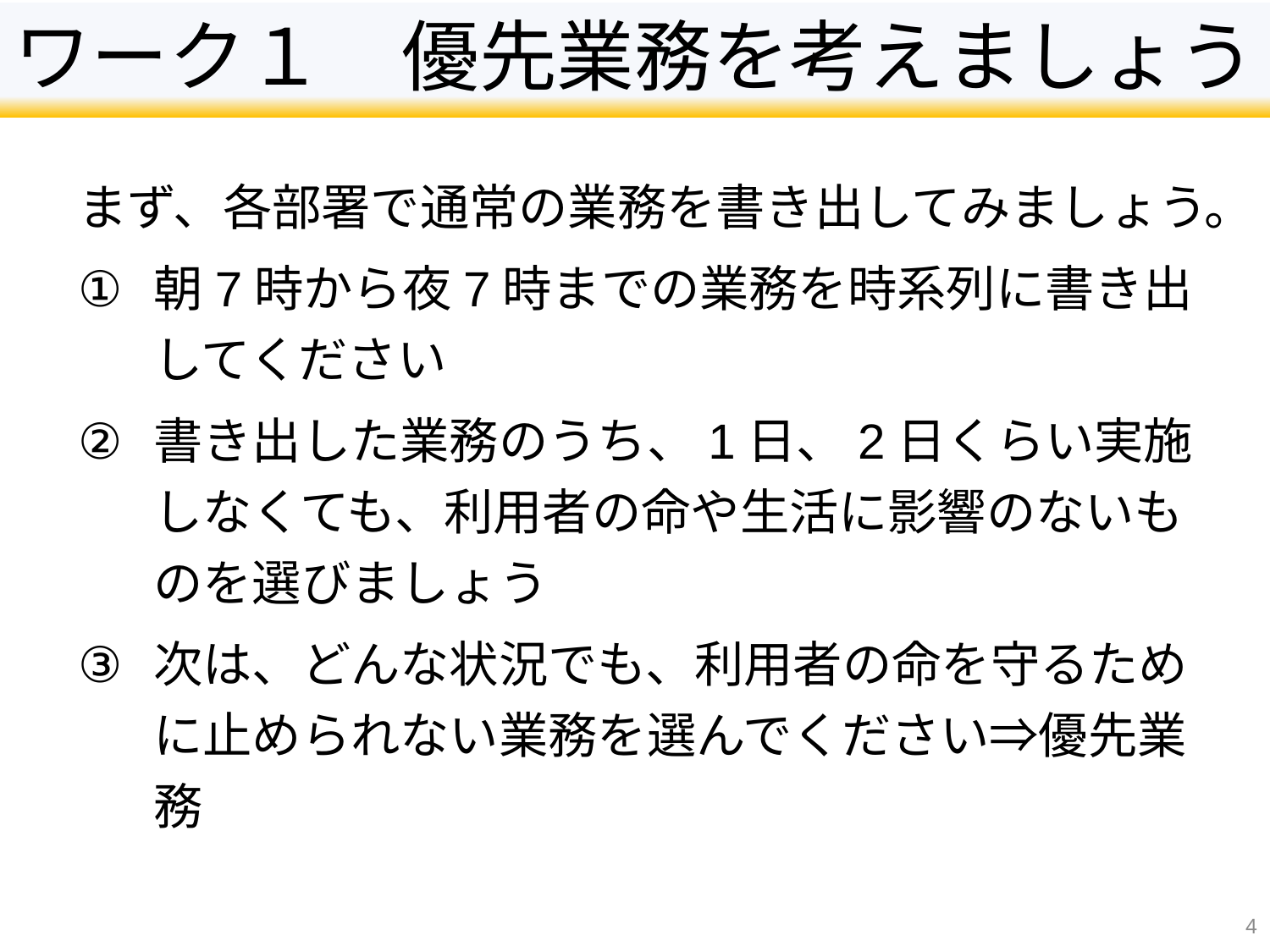

# ワーク１　優先業務を考えましょう
まず、各部署で通常の業務を書き出してみましょう。
朝7時から夜7時までの業務を時系列に書き出してください
書き出した業務のうち、1日、2日くらい実施しなくても、利用者の命や生活に影響のないものを選びましょう
次は、どんな状況でも、利用者の命を守るために止められない業務を選んでください⇒優先業務
4